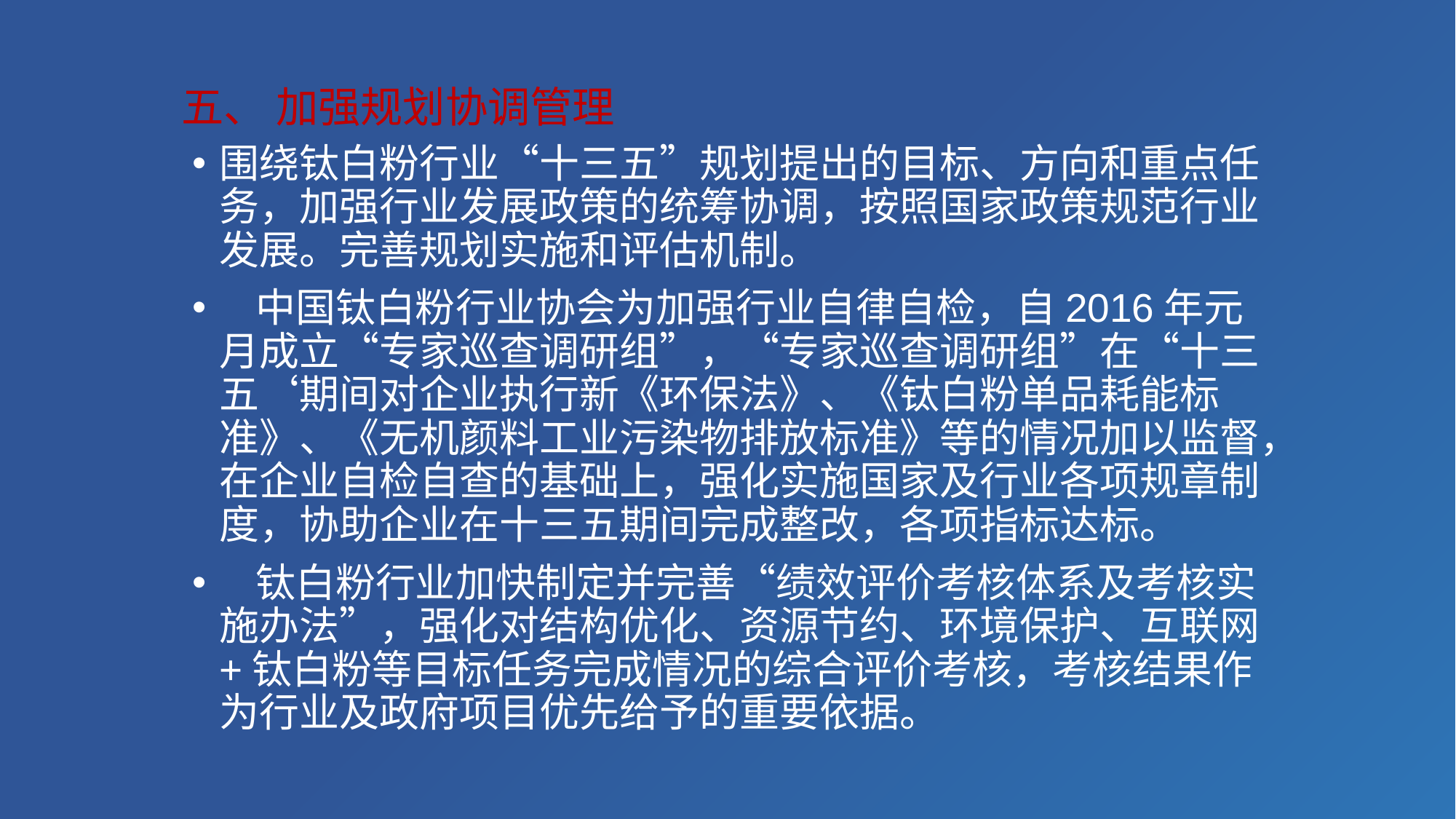

# 五、 加强规划协调管理
围绕钛白粉行业“十三五”规划提出的目标、方向和重点任务，加强行业发展政策的统筹协调，按照国家政策规范行业发展。完善规划实施和评估机制。
   中国钛白粉行业协会为加强行业自律自检，自2016年元月成立“专家巡查调研组”，“专家巡查调研组”在“十三五‘期间对企业执行新《环保法》、《钛白粉单品耗能标准》、《无机颜料工业污染物排放标准》等的情况加以监督，在企业自检自查的基础上，强化实施国家及行业各项规章制度，协助企业在十三五期间完成整改，各项指标达标。
   钛白粉行业加快制定并完善“绩效评价考核体系及考核实施办法”，强化对结构优化、资源节约、环境保护、互联网+钛白粉等目标任务完成情况的综合评价考核，考核结果作为行业及政府项目优先给予的重要依据。